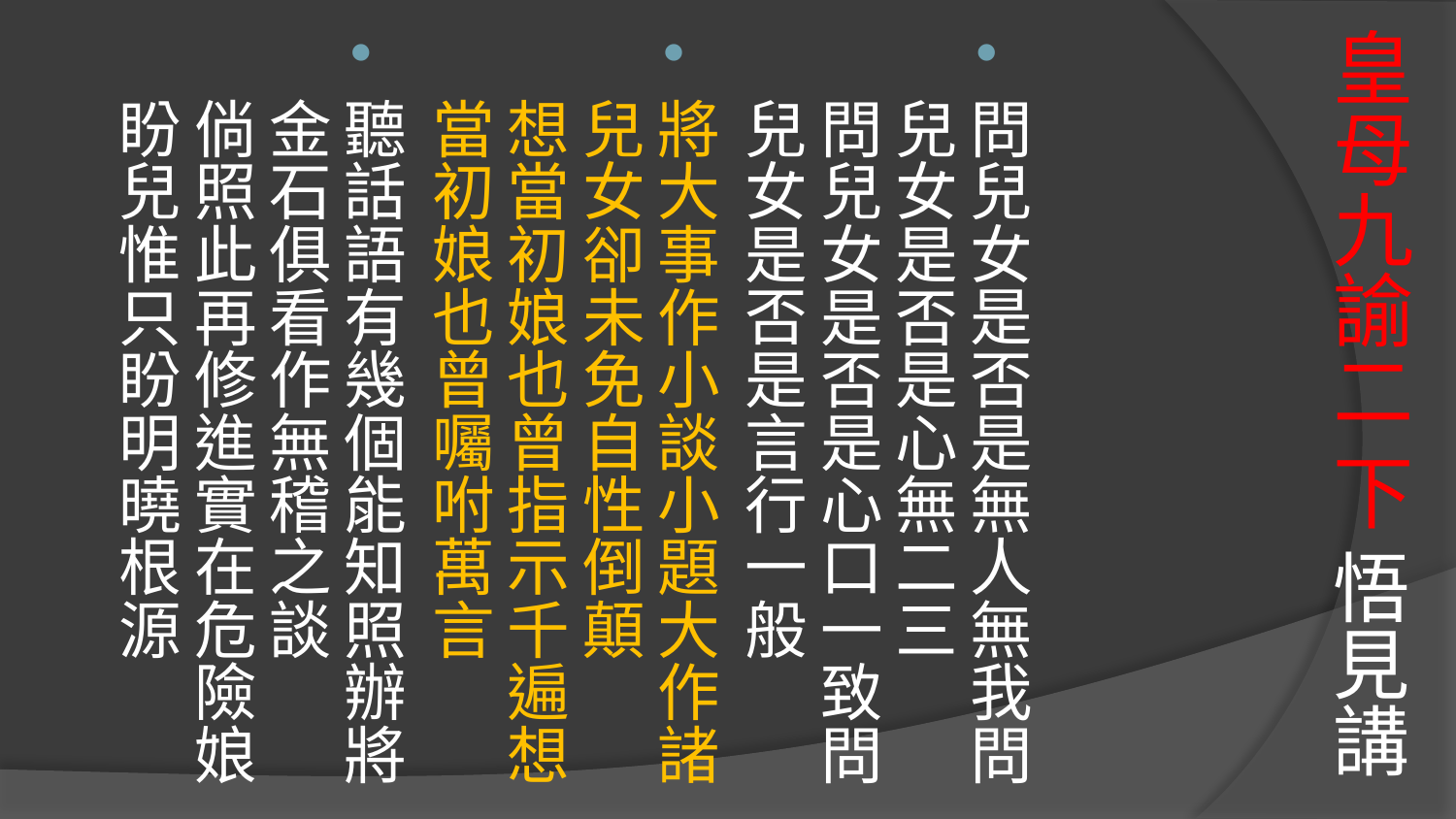

# 皇母九諭二 下 悟見講
問兒女是否是無人無我問兒女是否是心無二三
問兒女是否是心口一致問兒女是否是言行一般
將大事作小談小題大作諸兒女卻未免自性倒顛
想當初娘也曾指示千遍想當初娘也曾囑咐萬言
聽話語有幾個能知照辦將金石俱看作無稽之談
倘照此再修進實在危險娘盼兒惟只盼明曉根源